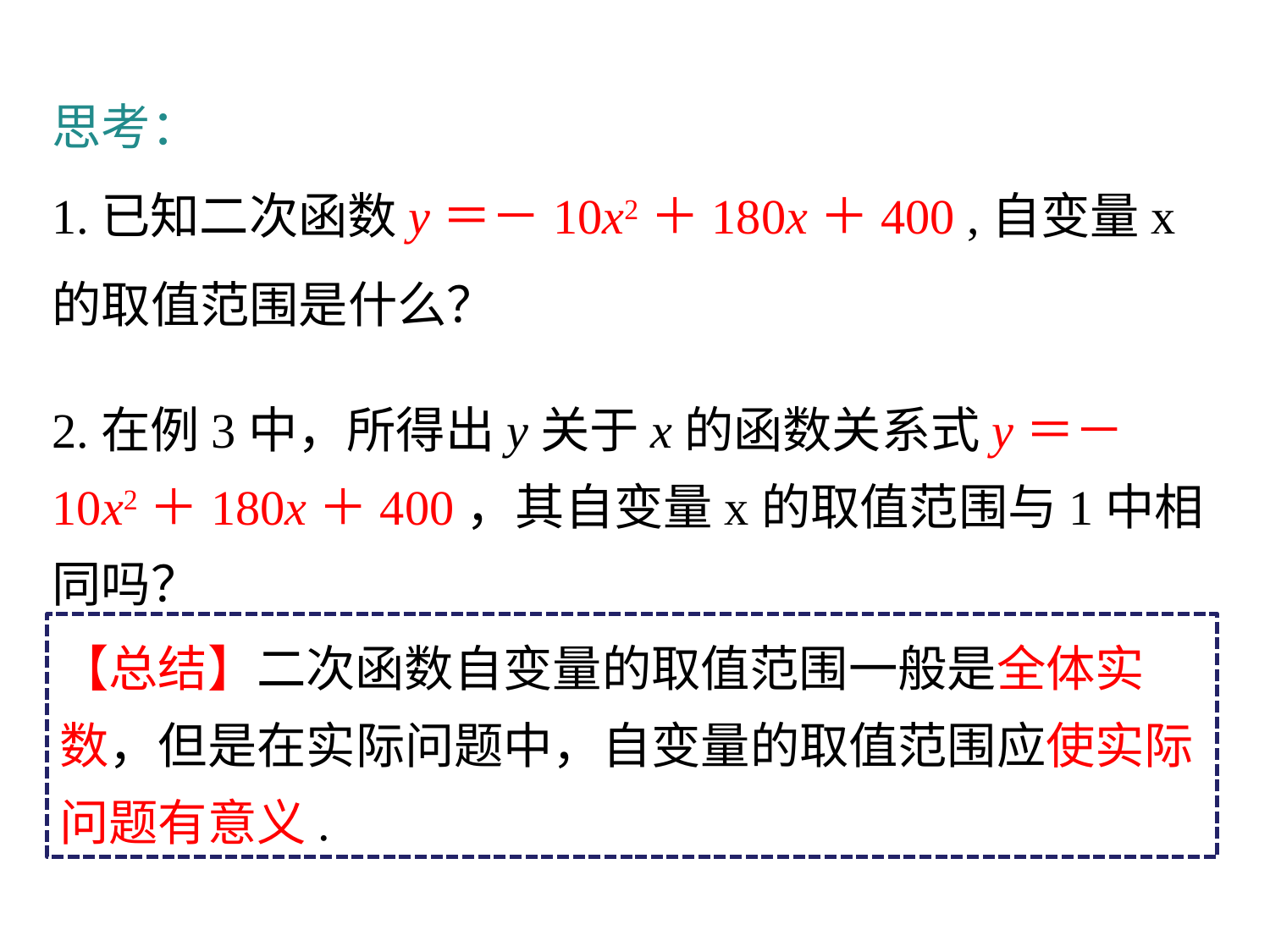

思考：
1.已知二次函数y＝－10x2＋180x＋400 ,自变量x的取值范围是什么？

2.在例3中，所得出y关于x的函数关系式y＝－10x2＋180x＋400，其自变量x的取值范围与1中相同吗？
【总结】二次函数自变量的取值范围一般是全体实数，但是在实际问题中，自变量的取值范围应使实际问题有意义.